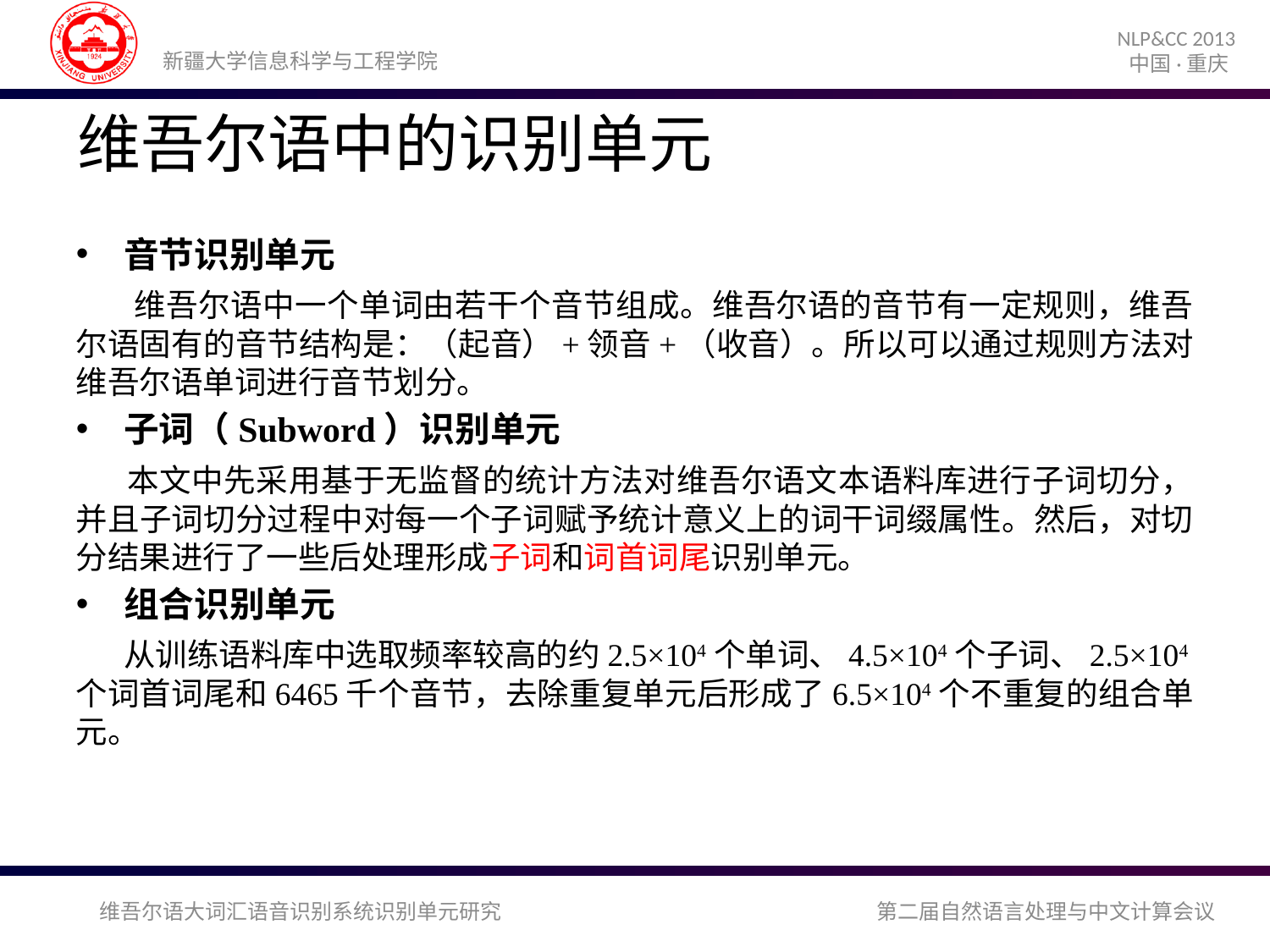

# 维吾尔语中的识别单元
音节识别单元
      维吾尔语中一个单词由若干个音节组成。维吾尔语的音节有一定规则，维吾尔语固有的音节结构是：（起音）+领音+（收音）。所以可以通过规则方法对维吾尔语单词进行音节划分。
子词（Subword）识别单元
     本文中先采用基于无监督的统计方法对维吾尔语文本语料库进行子词切分，并且子词切分过程中对每一个子词赋予统计意义上的词干词缀属性。然后，对切分结果进行了一些后处理形成子词和词首词尾识别单元。
组合识别单元
     从训练语料库中选取频率较高的约2.5×104个单词、4.5×104个子词、2.5×104个词首词尾和6465千个音节，去除重复单元后形成了6.5×104个不重复的组合单元。